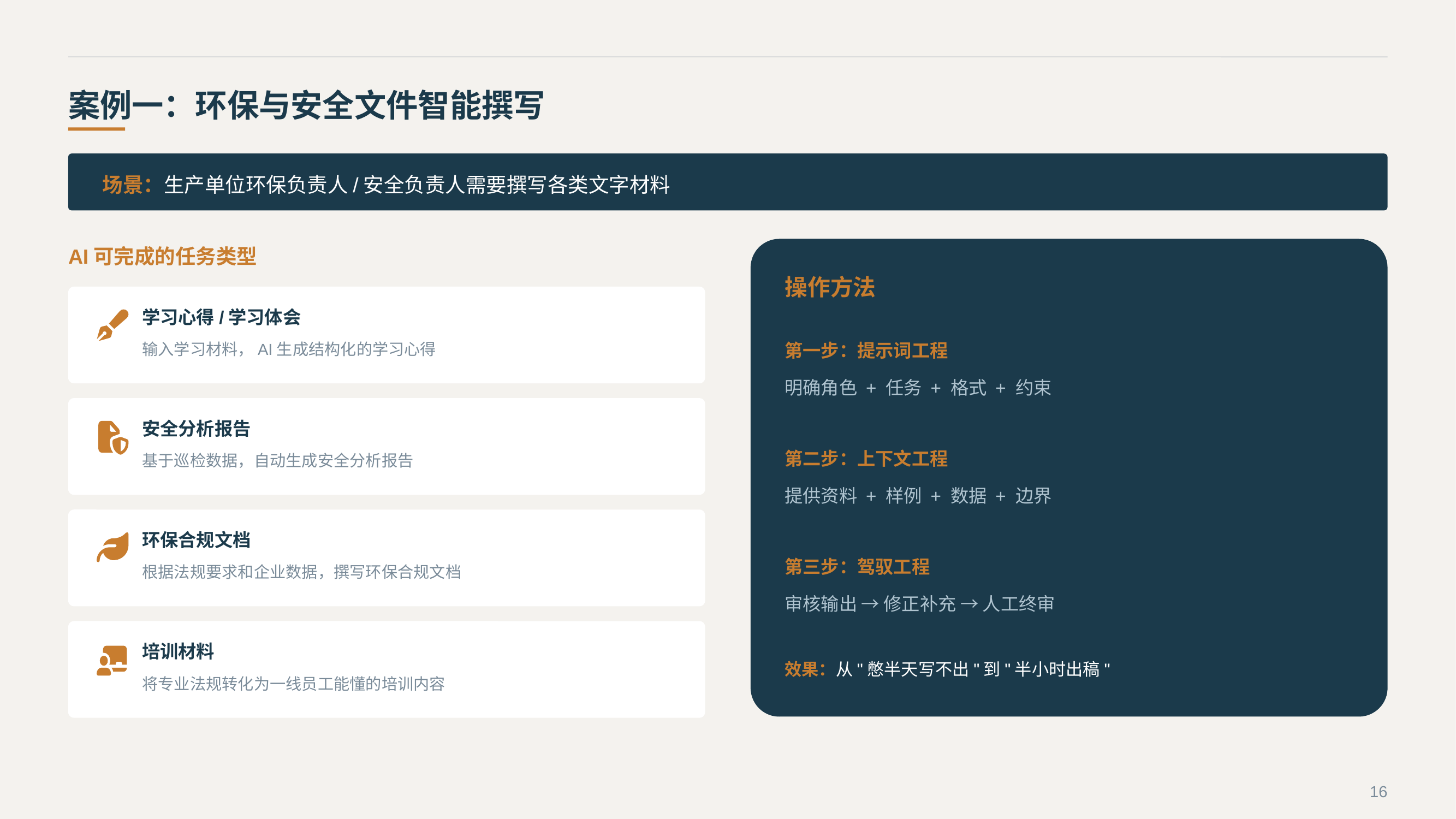

案例一：环保与安全文件智能撰写

场景：生产单位环保负责人/安全负责人需要撰写各类文字材料
AI可完成的任务类型

操作方法

学习心得/学习体会

第一步：提示词工程
明确角色 + 任务 + 格式 + 约束
输入学习材料，AI生成结构化的学习心得

安全分析报告

第二步：上下文工程
提供资料 + 样例 + 数据 + 边界
基于巡检数据，自动生成安全分析报告

环保合规文档

第三步：驾驭工程
审核输出 → 修正补充 → 人工终审
根据法规要求和企业数据，撰写环保合规文档

培训材料

效果：从"憋半天写不出"到"半小时出稿"
将专业法规转化为一线员工能懂的培训内容
16